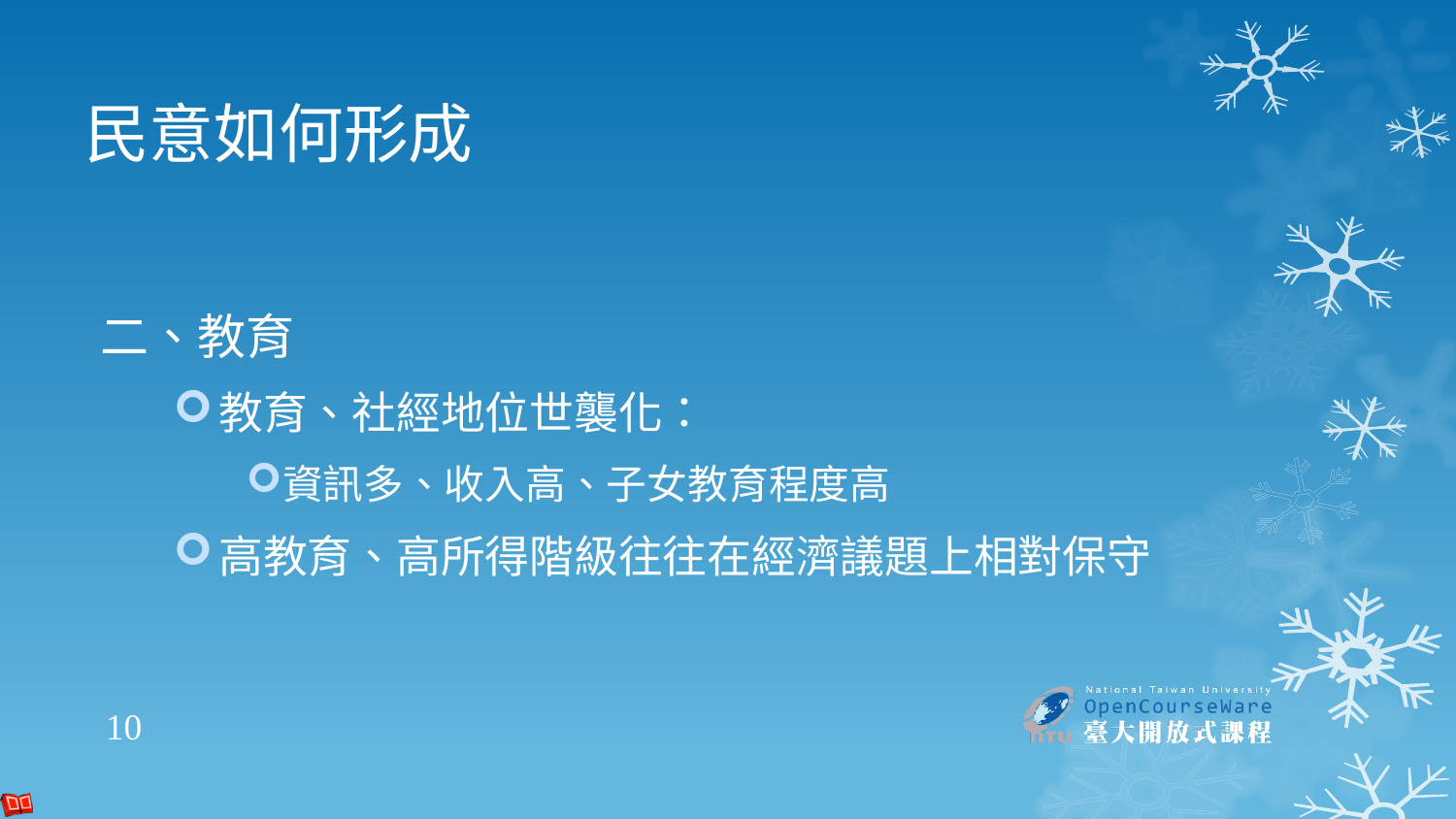

# 民意如何形成
二、教育
教育、社經地位世襲化：
資訊多、收入高、子女教育程度高
高教育、高所得階級往往在經濟議題上相對保守
10